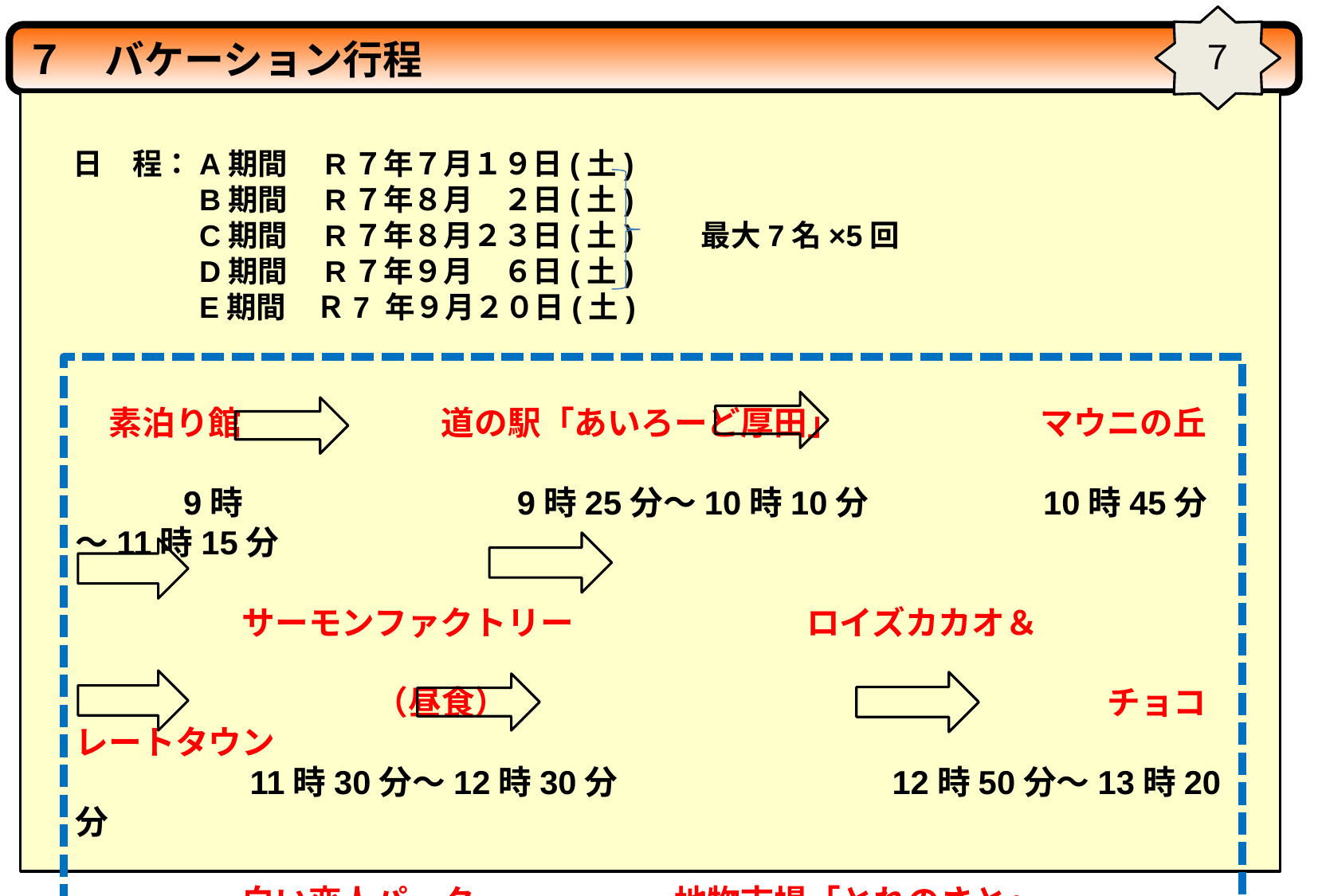

７
７　バケーション行程

日　程：A期間　R７年７月１９日(土)
　　　　B期間　R７年８月　２日(土)
　　　　C期間　R７年８月２３日(土)　　最大7名×5回
　　　　D期間　R７年９月　６日(土)
　　　　E期間　Ｒ7 年９月２０日(土)

　素泊り館　　　　　　道の駅「あいろーど厚田」　　　　　　マウニの丘
　　　9時　　　　　　　　9時25分～10時10分　　　　　10時45分～11時15分

　　　　　サーモンファクトリー　　　　　　　ロイズカカオ＆
　　　　　　　　　（昼食）　　　　　　　　　　　　　　　　　　チョコレートタウン
　　　　　11時30分～12時30分　　　　　　　　12時50分～13時20分

　　　　　白い恋人パーク　　　　　　地物市場「とれのさと」　　　　　　素泊り館
　　　　　14時～14時40分　　　　　　15時～15時30分　　　　　　　　　16時
　※時間は多少前後することがあります。
　※道中の食事代・買い物代は自己負担です。